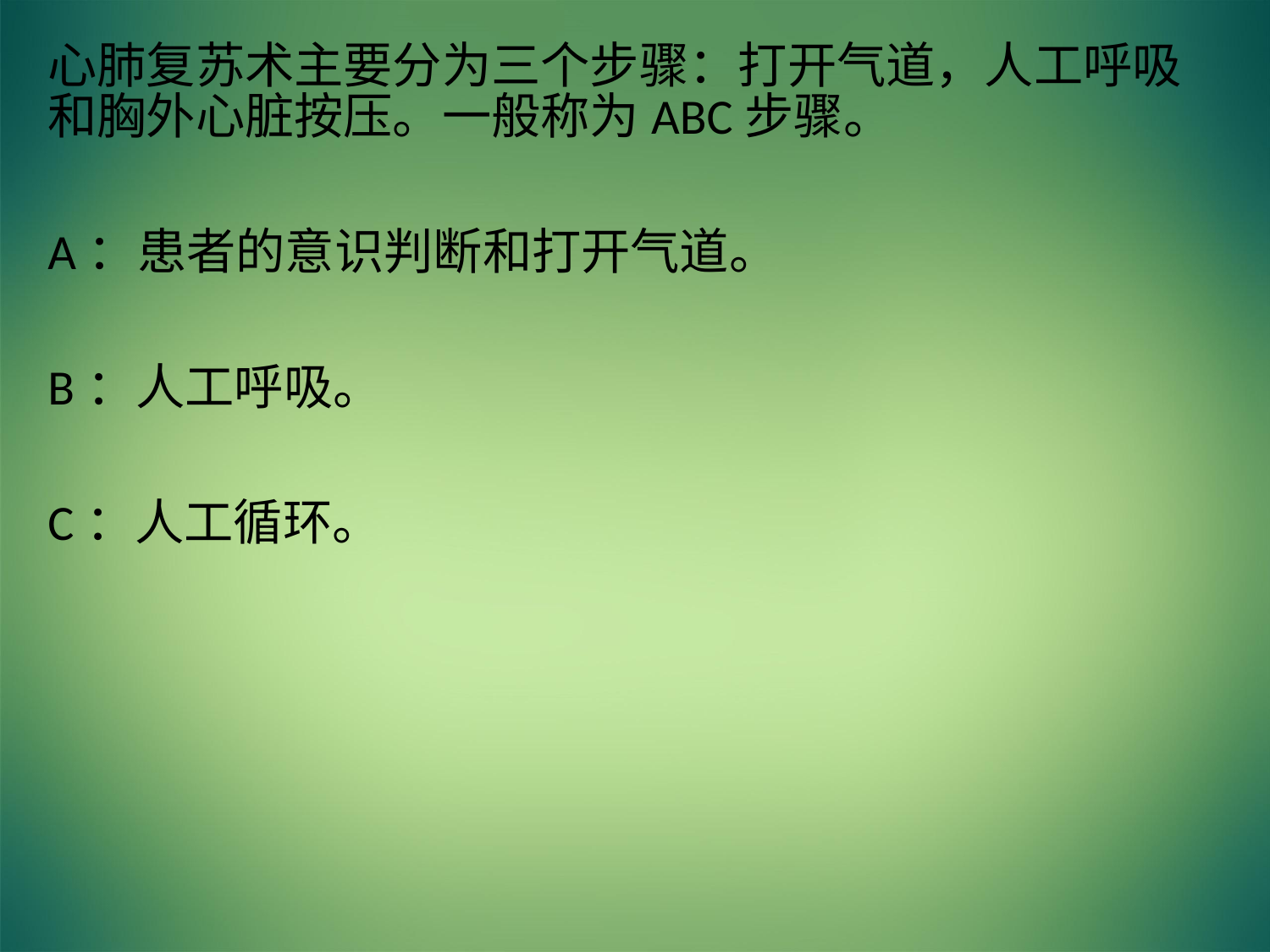

心肺复苏术主要分为三个步骤：打开气道，人工呼吸和胸外心脏按压。一般称为ABC步骤。
A：患者的意识判断和打开气道。
B：人工呼吸。
C：人工循环。